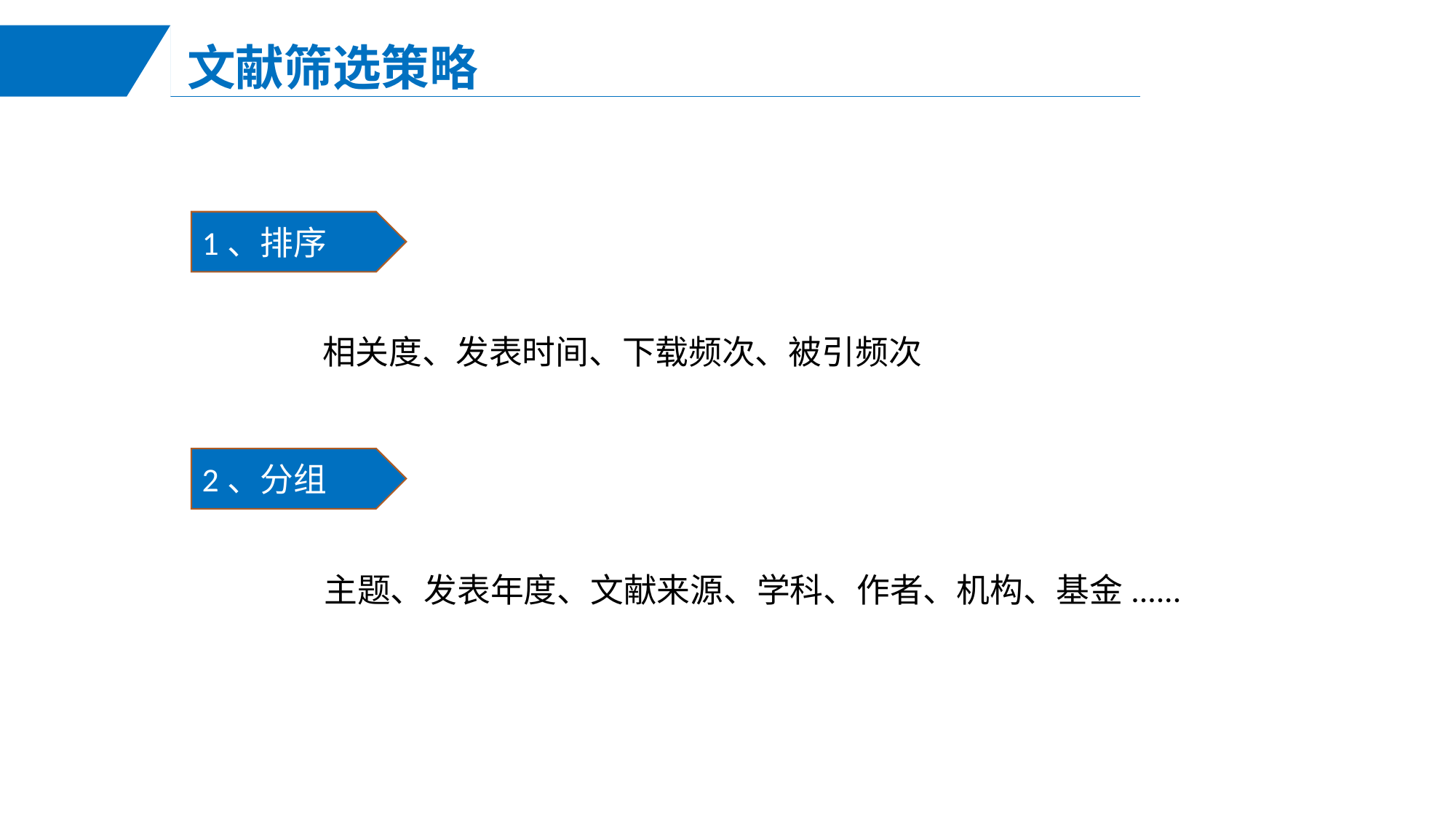

文献筛选策略

1、排序
相关度、发表时间、下载频次、被引频次
2、分组
主题、发表年度、文献来源、学科、作者、机构、基金......